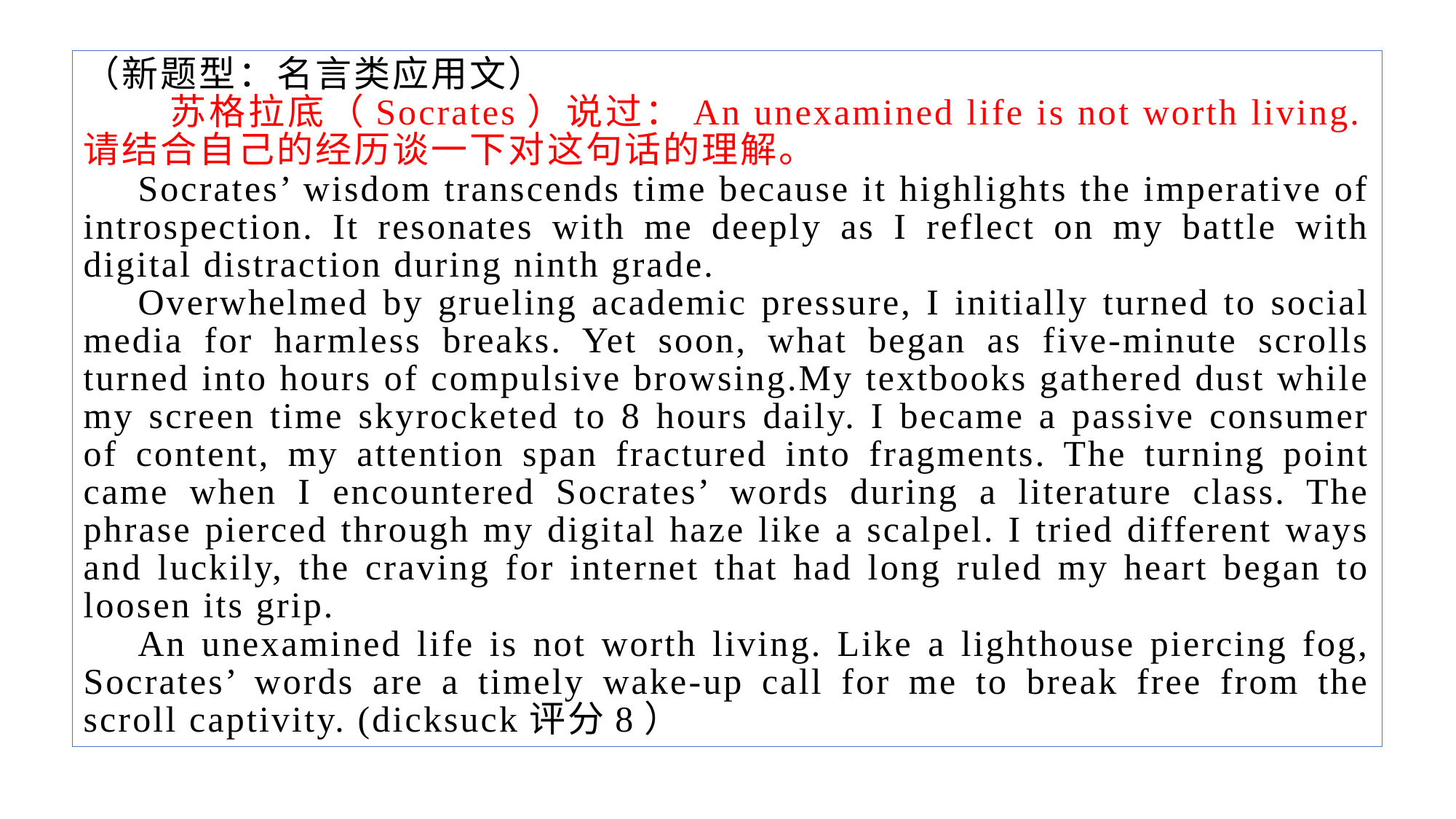

（新题型：名言类应用文）
  苏格拉底（Socrates）说过：An unexamined life is not worth living.请结合自己的经历谈一下对这句话的理解。
Socrates’ wisdom transcends time because it highlights the imperative of introspection. It resonates with me deeply as I reflect on my battle with digital distraction during ninth grade.
Overwhelmed by grueling academic pressure, I initially turned to social media for harmless breaks. Yet soon, what began as five-minute scrolls turned into hours of compulsive browsing.My textbooks gathered dust while my screen time skyrocketed to 8 hours daily. I became a passive consumer of content, my attention span fractured into fragments. The turning point came when I encountered Socrates’ words during a literature class. The phrase pierced through my digital haze like a scalpel. I tried different ways and luckily, the craving for internet that had long ruled my heart began to loosen its grip.
An unexamined life is not worth living. Like a lighthouse piercing fog, Socrates’ words are a timely wake-up call for me to break free from the scroll captivity. (dicksuck评分8）